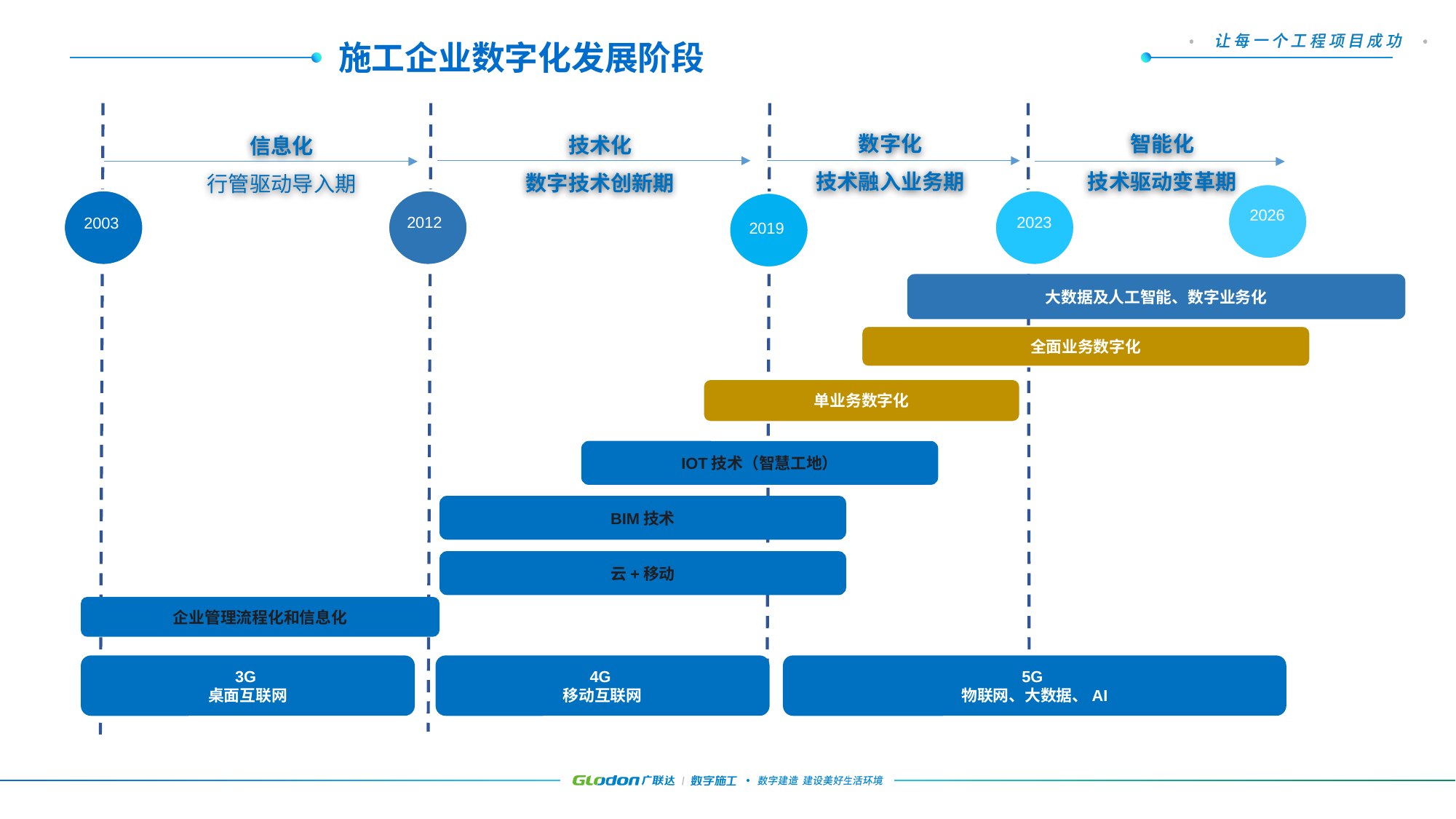

施工企业数字化发展阶段
数字化
技术融入业务期
智能化
技术驱动变革期
技术化
数字技术创新期
信息化
行管驱动导入期

2026
2012
2023
2003
2019
大数据及人工智能、数字业务化
全面业务数字化
单业务数字化
IOT技术（智慧工地）
BIM技术
云+移动
企业管理流程化和信息化
3G
桌面互联网
4G
移动互联网
5G
物联网、大数据、AI